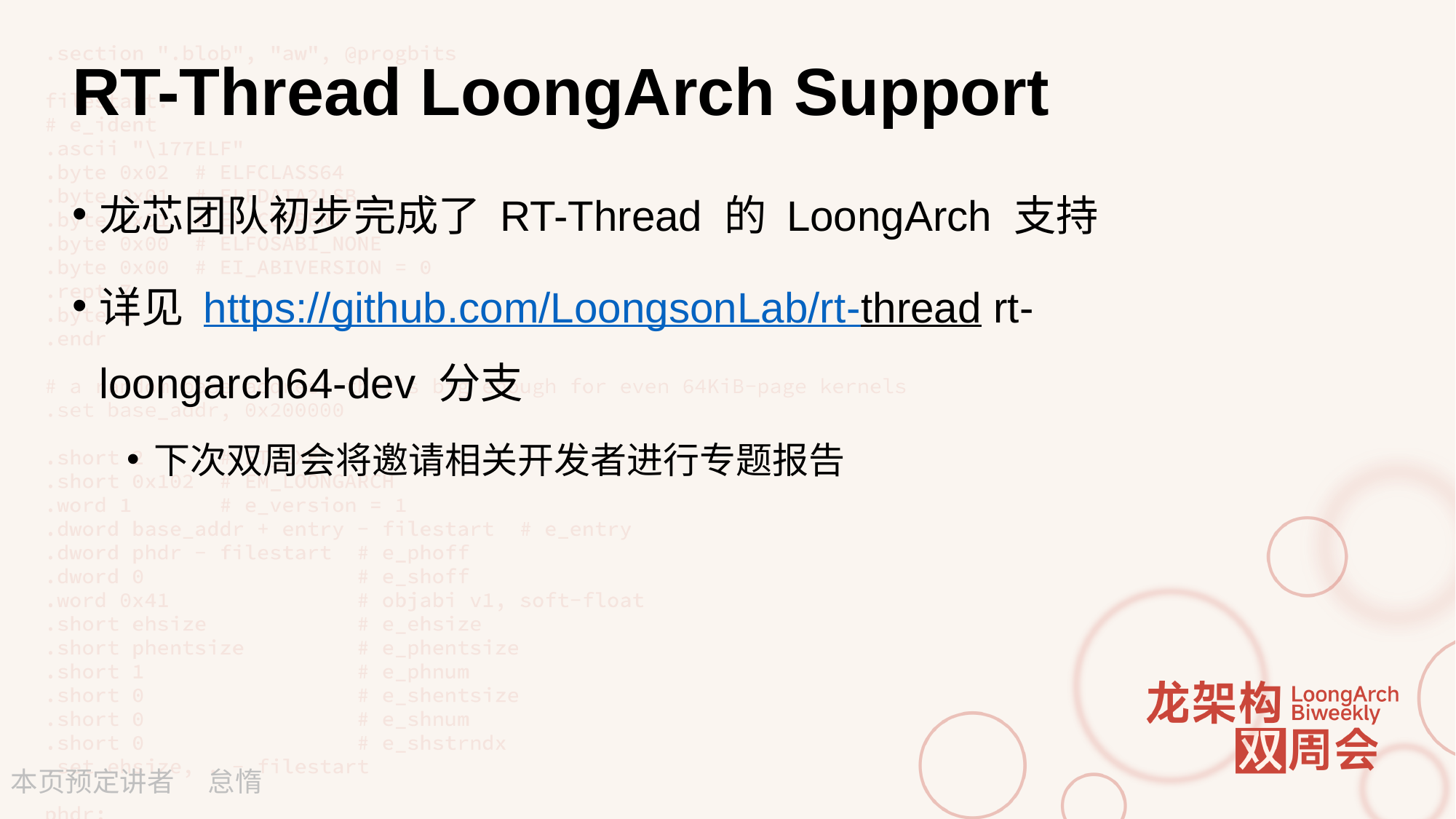

# RT-Thread LoongArch Support
龙芯团队初步完成了 RT-Thread 的 LoongArch 支持
详见 https://github.com/LoongsonLab/rt-thread rt-loongarch64-dev 分支
下次双周会将邀请相关开发者进行专题报告
怠惰